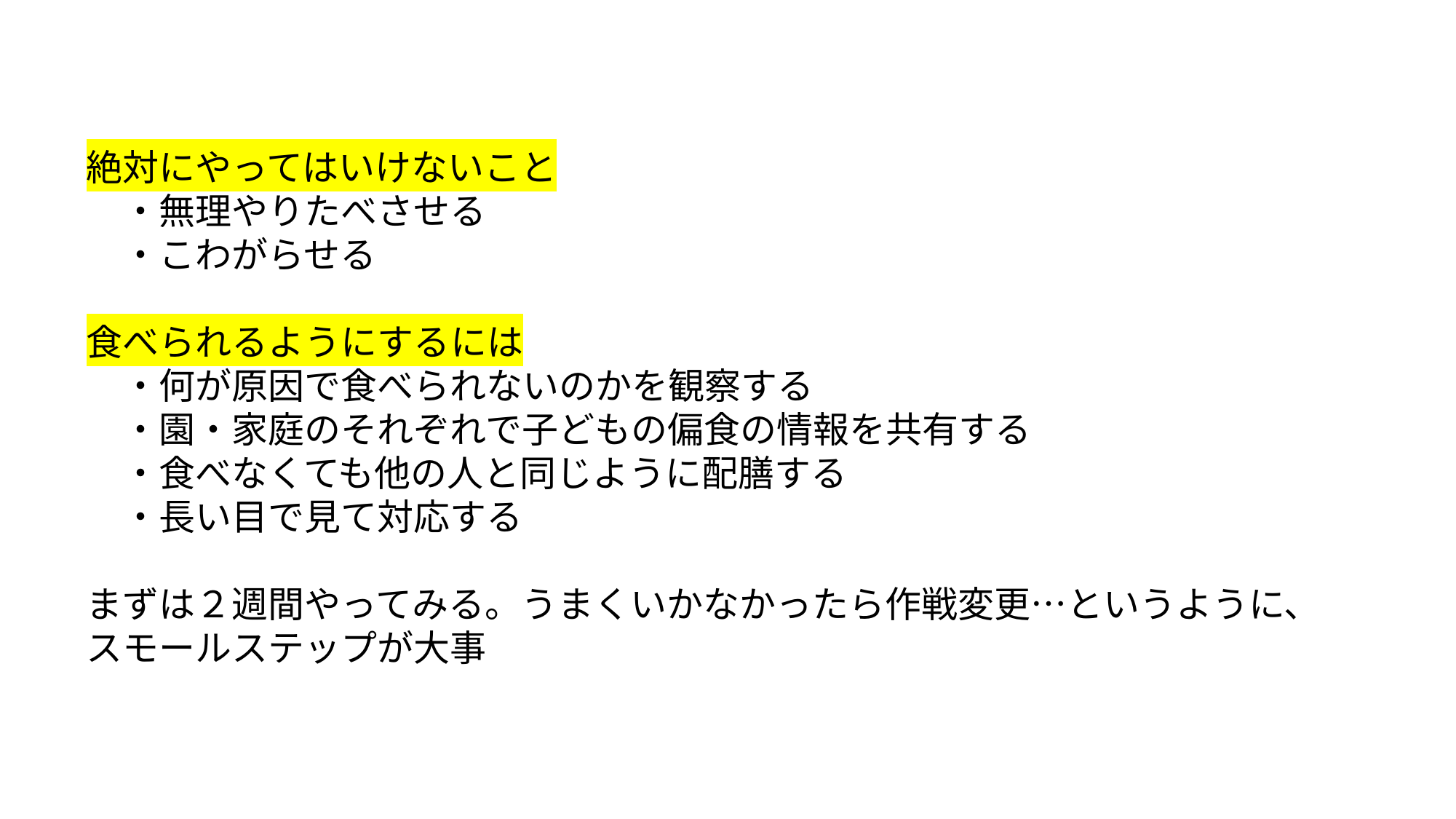

絶対にやってはいけないこと
　・無理やりたべさせる
　・こわがらせる

食べられるようにするには
　・何が原因で食べられないのかを観察する
　・園・家庭のそれぞれで子どもの偏食の情報を共有する
　・食べなくても他の人と同じように配膳する
　・長い目で見て対応する

まずは２週間やってみる。うまくいかなかったら作戦変更…というように、
スモールステップが大事